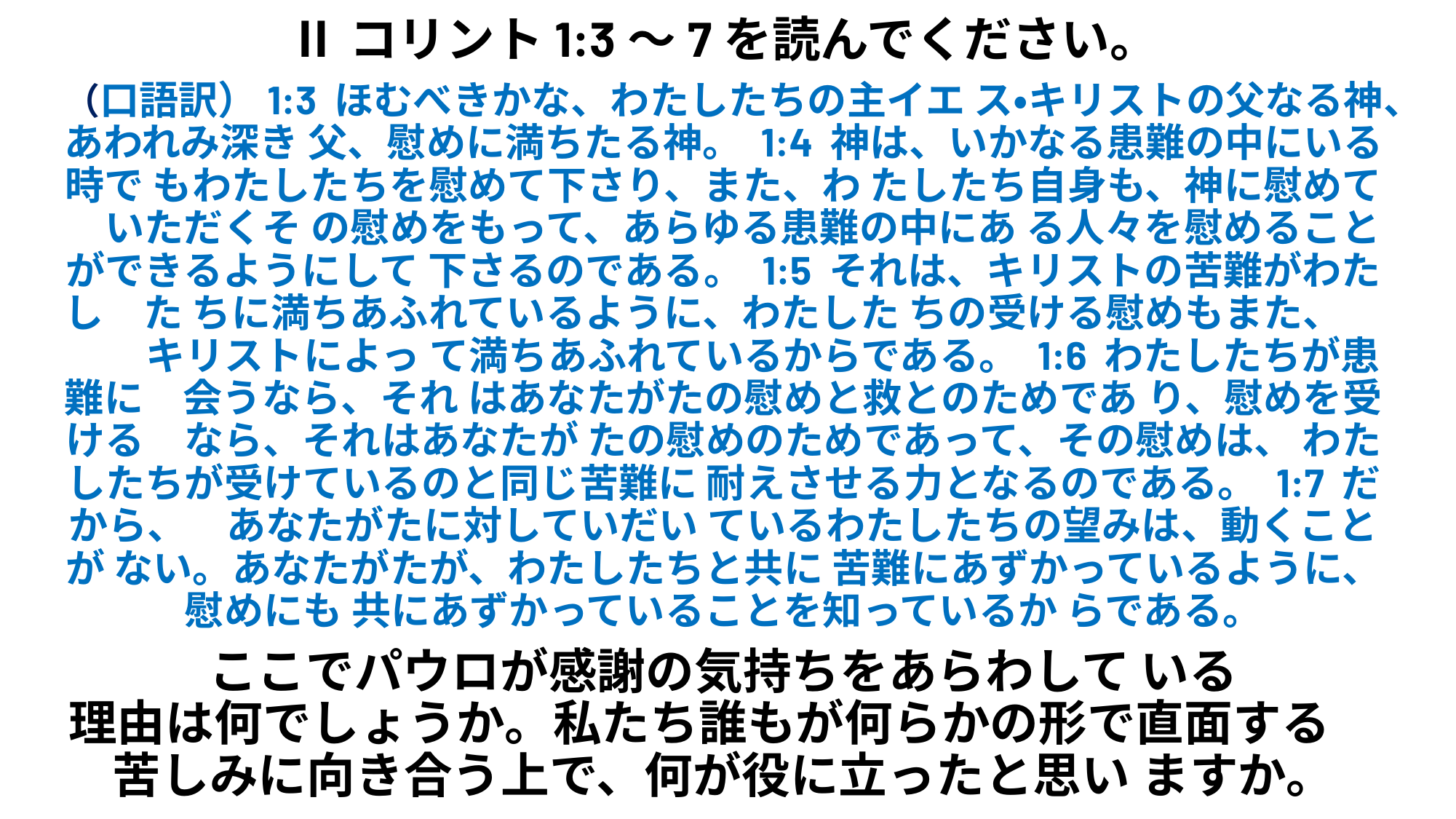

# Ⅱコリント1:3～7を読んでください。 　 （口語訳）1:3 ほむべきかな、わたしたちの主イエ ス・キリストの父なる神、あわれみ深き 父、慰めに満ちたる神。 1:4 神は、いかなる患難の中にいる時で もわたしたちを慰めて下さり、また、わ たしたち自身も、神に慰めて　いただくそ の慰めをもって、あらゆる患難の中にあ る人々を慰めることができるようにして 下さるのである。 1:5 それは、キリストの苦難がわたし　た ちに満ちあふれているように、わたした ちの受ける慰めもまた、　　　キリストによっ て満ちあふれているからである。 1:6 わたしたちが患難に　会うなら、それ はあなたがたの慰めと救とのためであ り、慰めを受ける　なら、それはあなたが たの慰めのためであって、その慰めは、 わたしたちが受けているのと同じ苦難に 耐えさせる力となるのである。 1:7 だから、　あなたがたに対していだい ているわたしたちの望みは、動くことが ない。あなたがたが、わたしたちと共に 苦難にあずかっているように、慰めにも 共にあずかっていることを知っているか らである。 　　　 ここでパウロが感謝の気持ちをあらわして いる 理由は何でしょうか。私たち誰もが何らかの形で直面する　苦しみに向き合う上で、何が役に立ったと思い ますか。